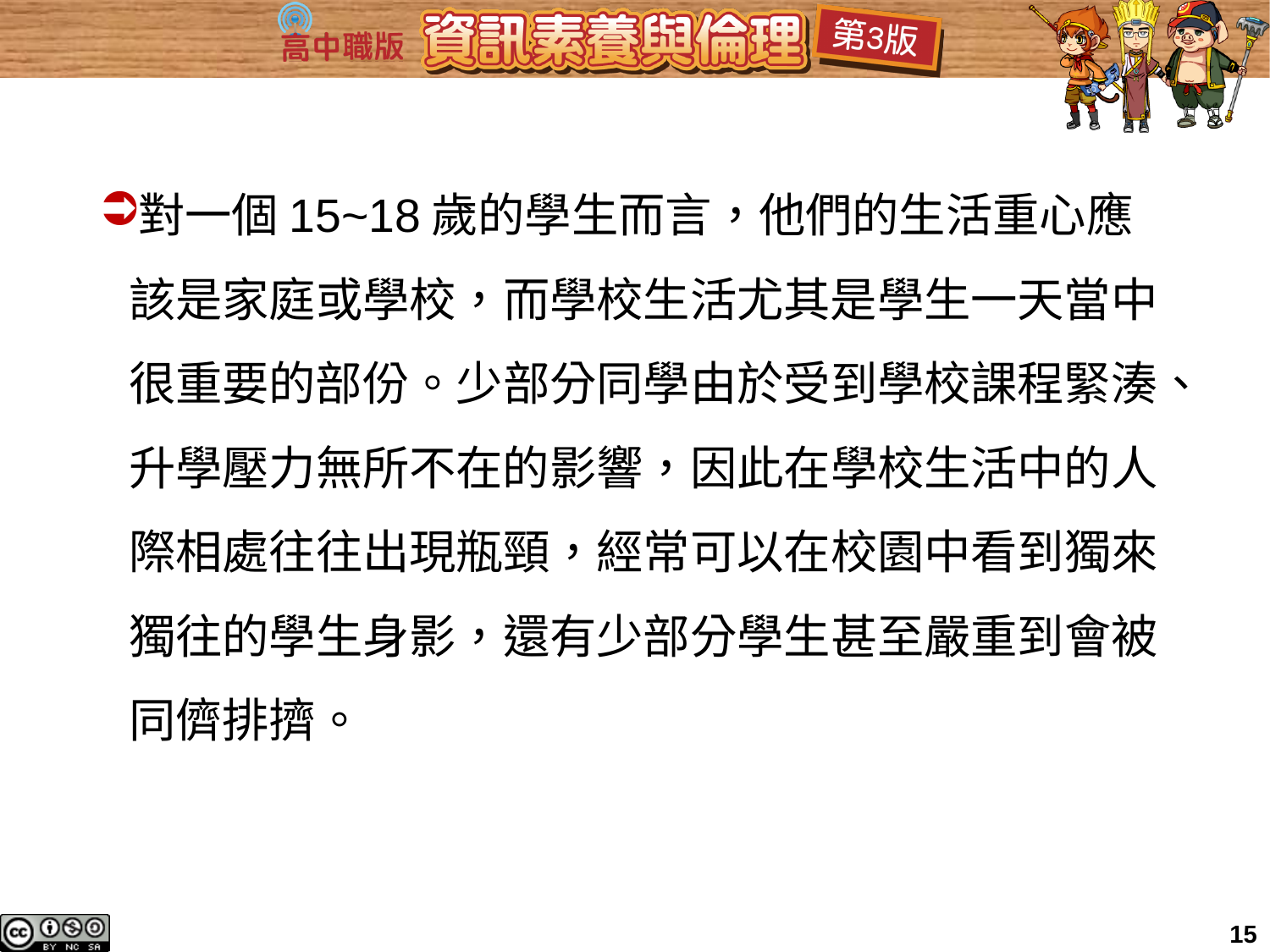

對一個15~18歲的學生而言，他們的生活重心應該是家庭或學校，而學校生活尤其是學生一天當中很重要的部份。少部分同學由於受到學校課程緊湊、升學壓力無所不在的影響，因此在學校生活中的人際相處往往出現瓶頸，經常可以在校園中看到獨來獨往的學生身影，還有少部分學生甚至嚴重到會被同儕排擠。
15